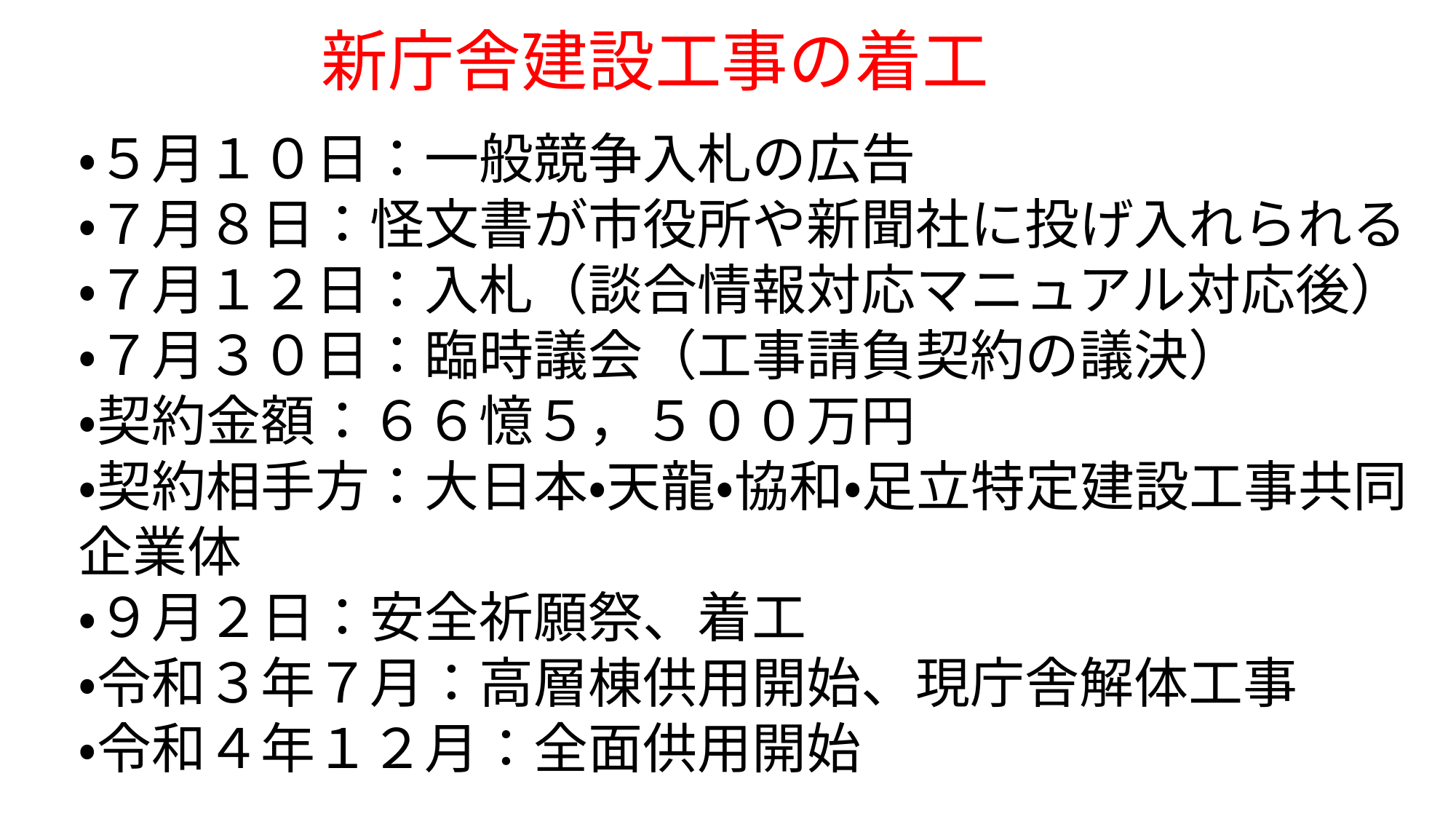

新庁舎建設工事の着工
・５月１０日：一般競争入札の広告
・７月８日：怪文書が市役所や新聞社に投げ入れられる
・７月１２日：入札（談合情報対応マニュアル対応後）
・７月３０日：臨時議会（工事請負契約の議決）
・契約金額：６６憶５，５００万円
・契約相手方：大日本・天龍・協和・足立特定建設工事共同企業体
・９月２日：安全祈願祭、着工
・令和３年７月：高層棟供用開始、現庁舎解体工事
・令和４年１２月：全面供用開始